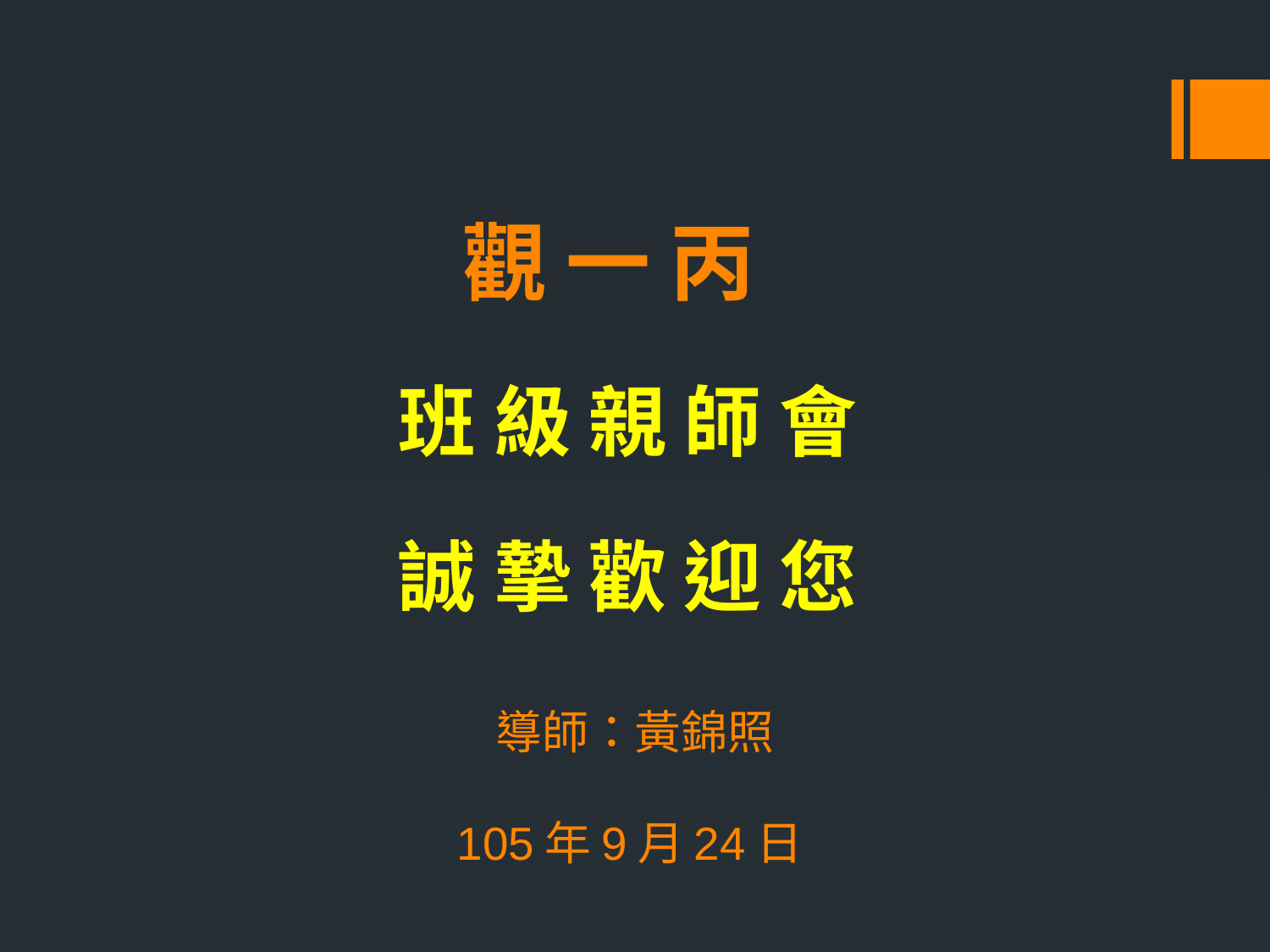

觀 一 丙
班 級 親 師 會
誠 摯 歡 迎 您
# 導師：黃錦照 105年9月24日